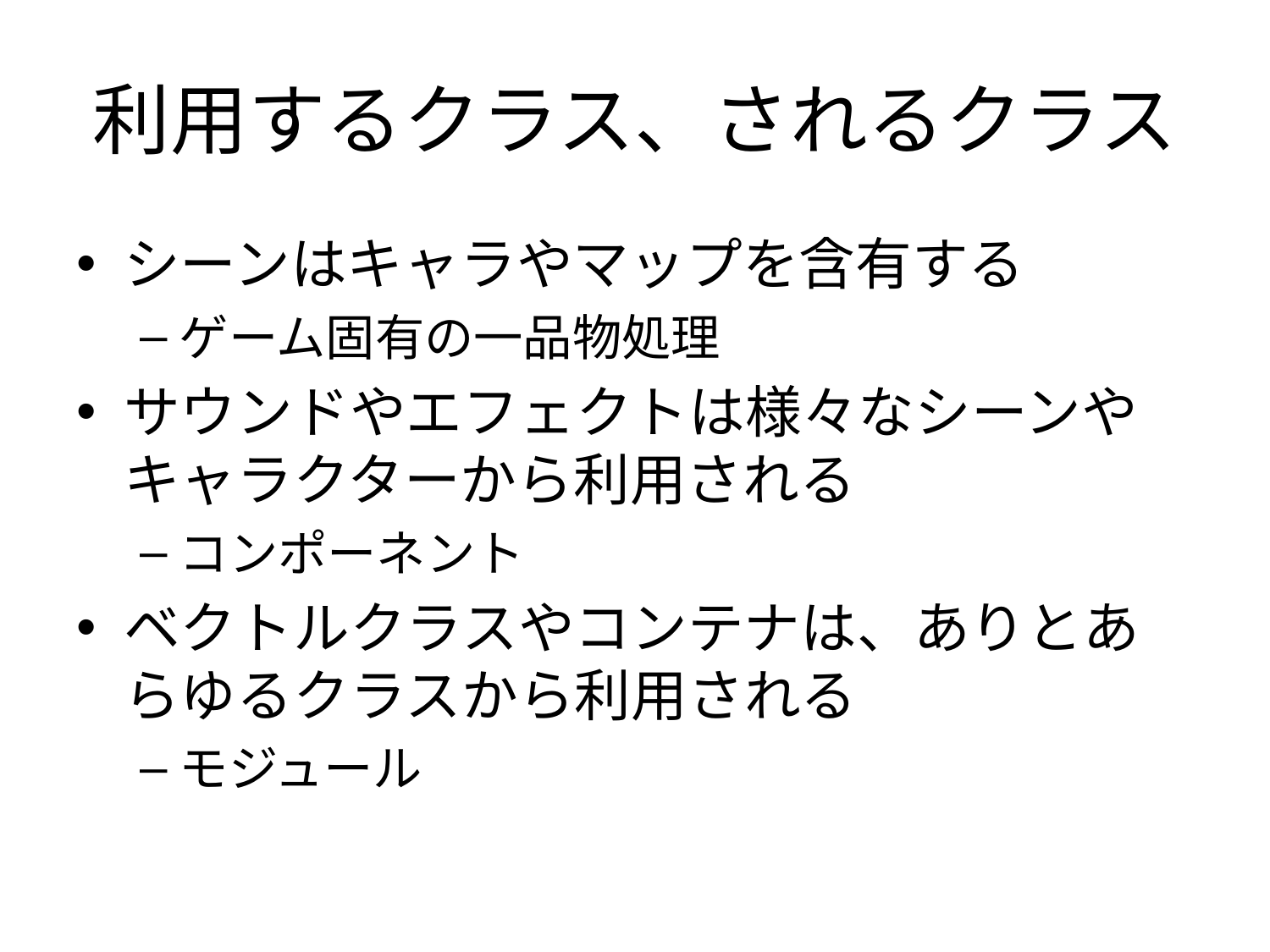

# 利用するクラス、されるクラス
シーンはキャラやマップを含有する
ゲーム固有の一品物処理
サウンドやエフェクトは様々なシーンやキャラクターから利用される
コンポーネント
ベクトルクラスやコンテナは、ありとあらゆるクラスから利用される
モジュール